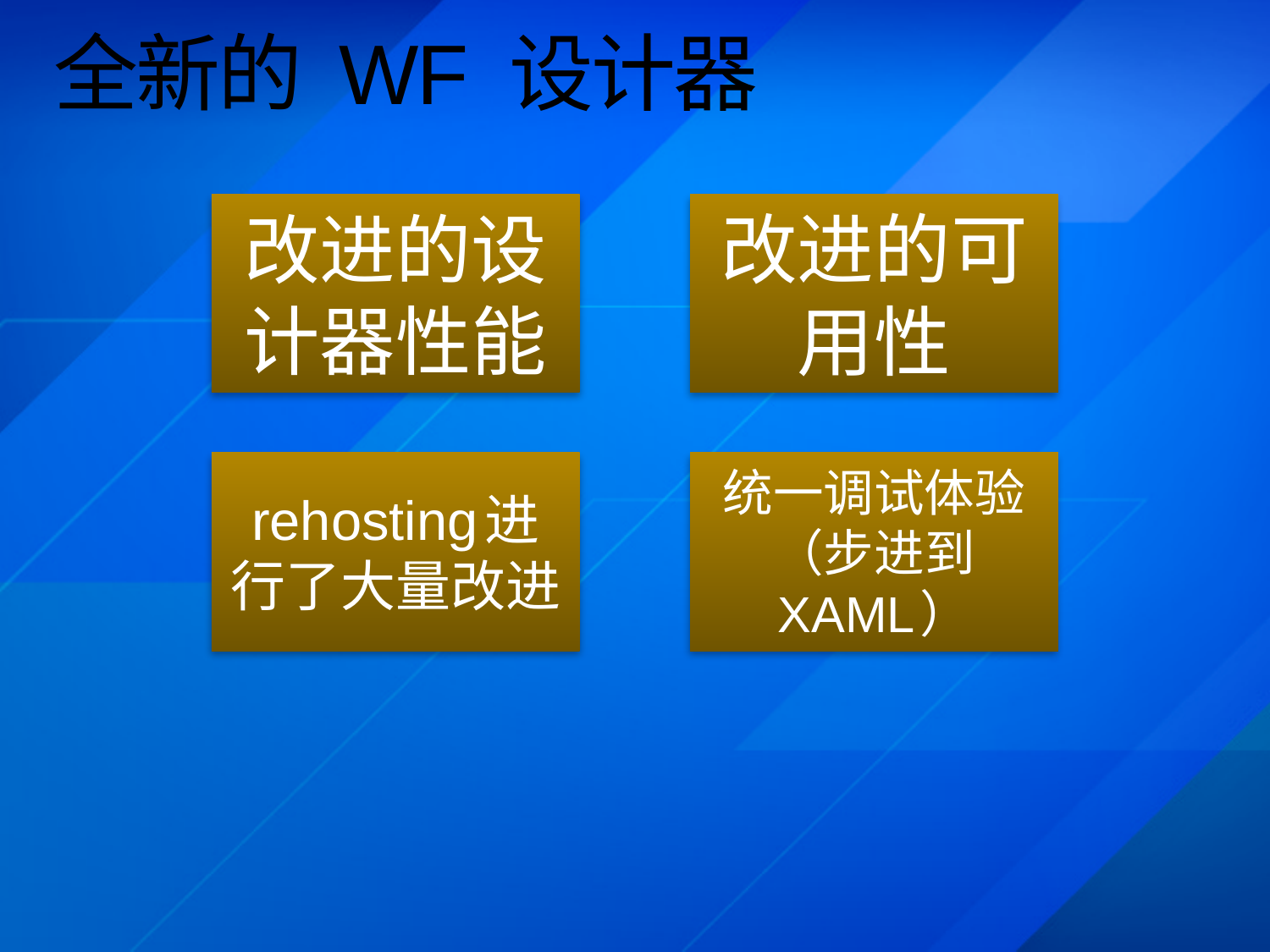

# 全新的 WF 设计器
改进的设计器性能
改进的可用性
rehosting进行了大量改进
统一调试体验
（步进到 XAML）